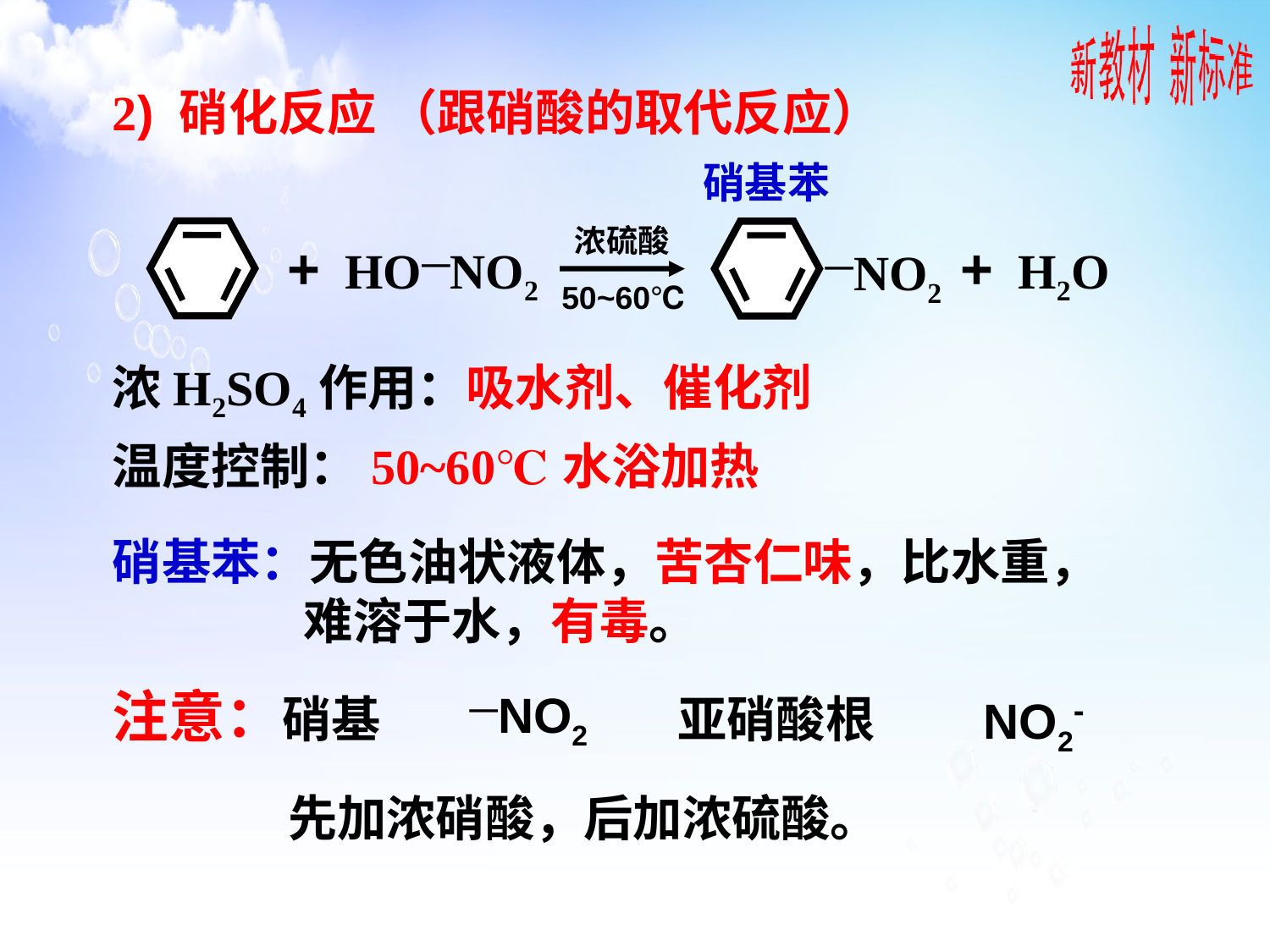

2) 硝化反应 （跟硝酸的取代反应）
硝基苯
浓硫酸

+  HO—NO2                                         +  H2O

50~60℃
—NO2
浓H2SO4作用：吸水剂、催化剂
温度控制：50~60℃水浴加热
硝基苯：无色油状液体，苦杏仁味，比水重，
                难溶于水，有毒。
注意：硝基                       亚硝酸根
NO2-
—NO2
先加浓硝酸，后加浓硫酸。